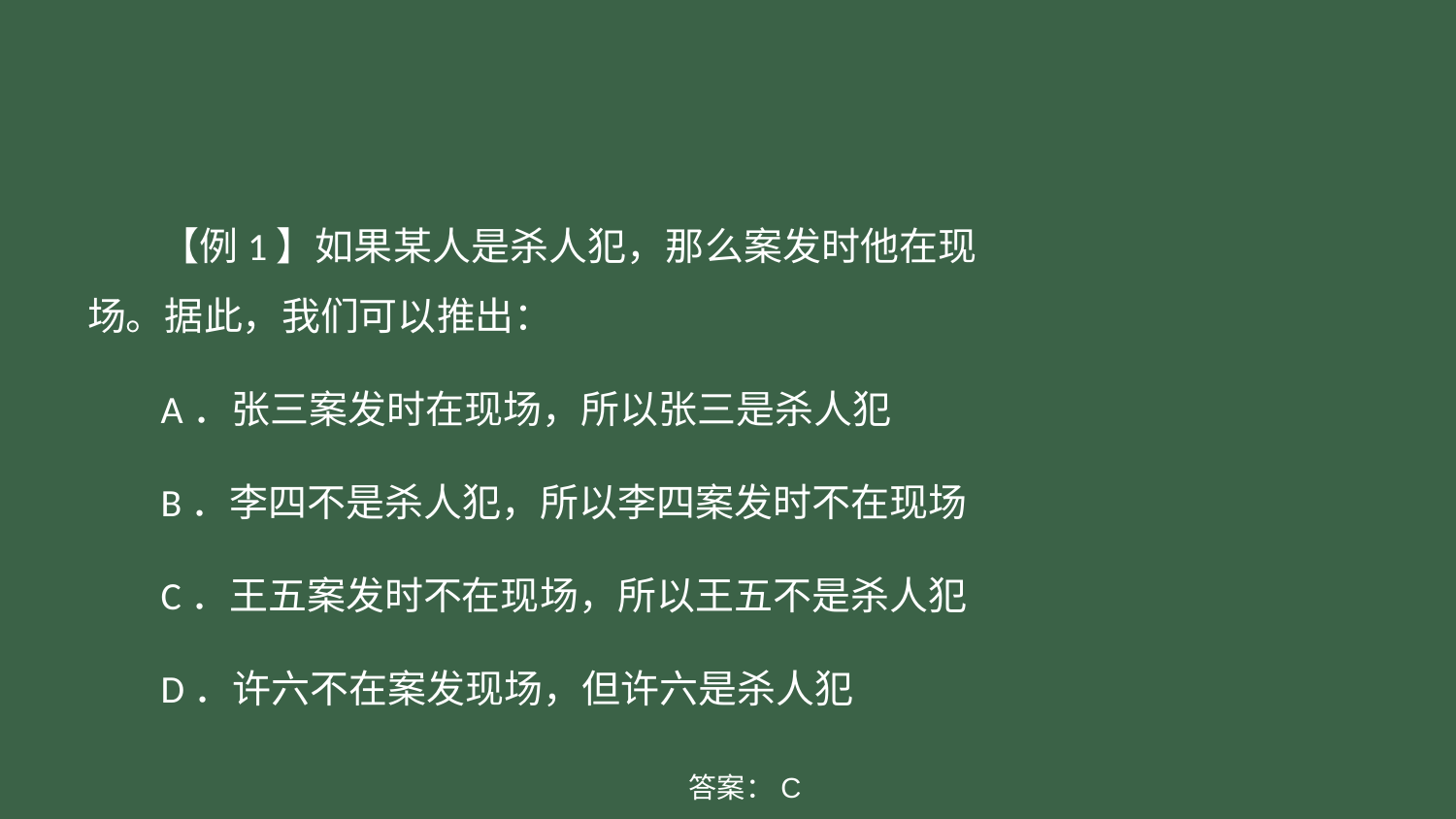

#
【例1】如果某人是杀人犯，那么案发时他在现场。据此，我们可以推出：
A．张三案发时在现场，所以张三是杀人犯
B．李四不是杀人犯，所以李四案发时不在现场
C．王五案发时不在现场，所以王五不是杀人犯
D．许六不在案发现场，但许六是杀人犯

答案：C